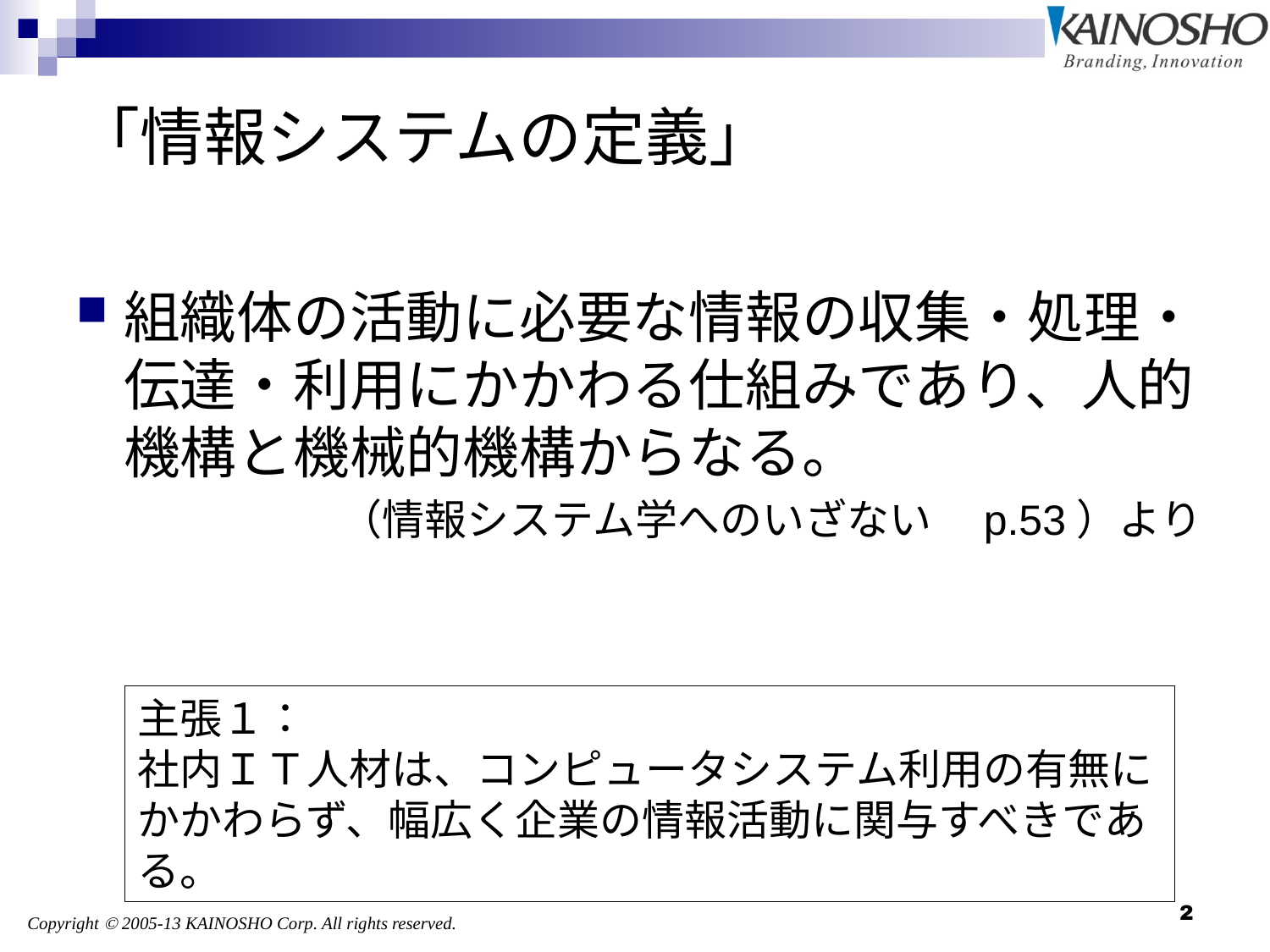

# 「情報システムの定義」
組織体の活動に必要な情報の収集・処理・伝達・利用にかかわる仕組みであり、人的機構と機械的機構からなる。
（情報システム学へのいざない　p.53）より
主張１：
社内ＩＴ人材は、コンピュータシステム利用の有無にかかわらず、幅広く企業の情報活動に関与すべきである。
2